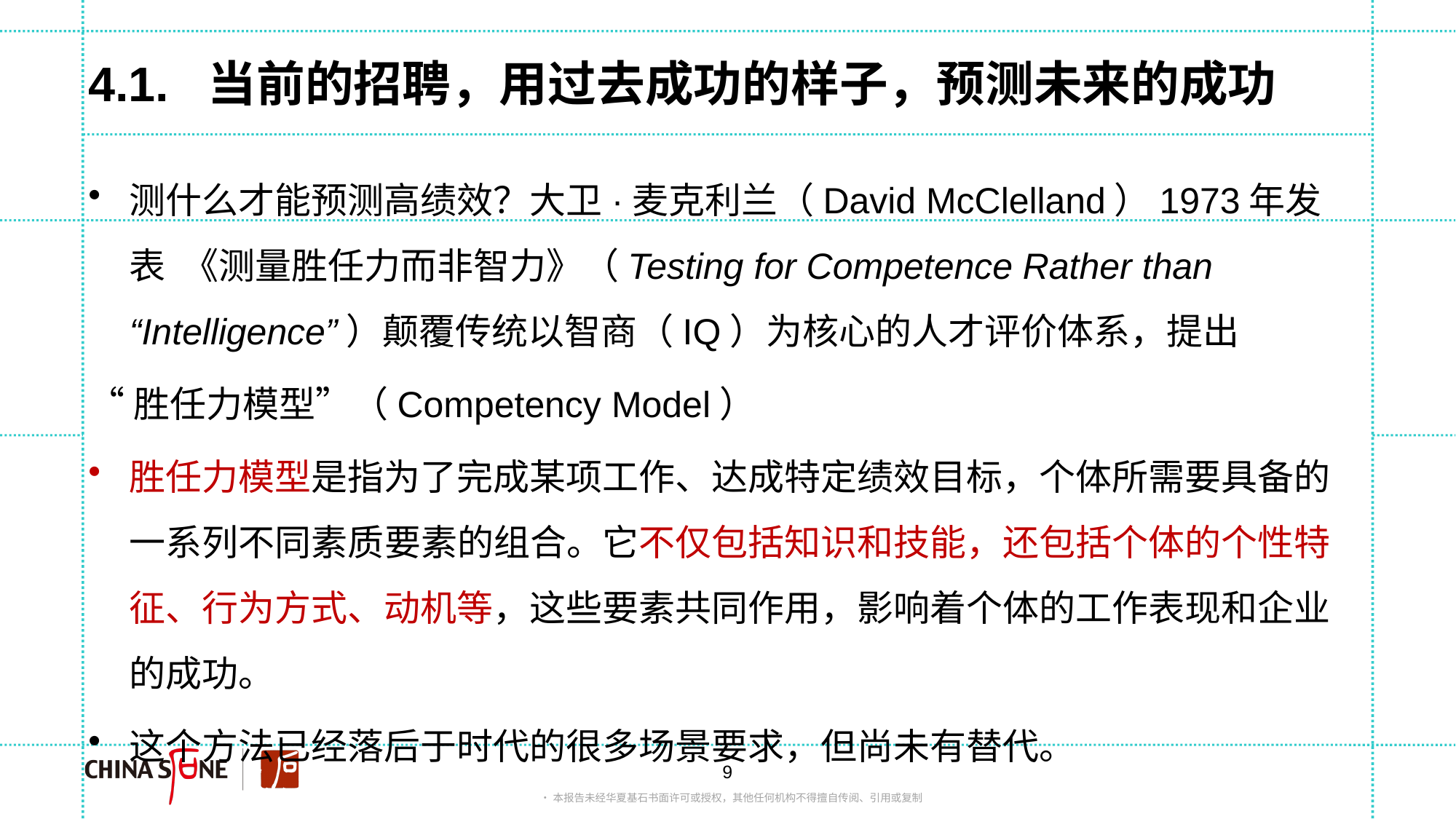

# 4.1.  当前的招聘，用过去成功的样子，预测未来的成功
测什么才能预测高绩效？大卫·麦克利兰（David McClelland）1973年发表  《测量胜任力而非智力》（Testing for Competence Rather than “Intelligence”）颠覆传统以智商（IQ）为核心的人才评价体系，提出
“胜任力模型”（Competency Model）
胜任力模型是指为了完成某项工作、达成特定绩效目标，个体所需要具备的一系列不同素质要素的组合。它不仅包括知识和技能，还包括个体的个性特征、行为方式、动机等，这些要素共同作用，影响着个体的工作表现和企业的成功。﻿
这个方法已经落后于时代的很多场景要求，但尚未有替代。